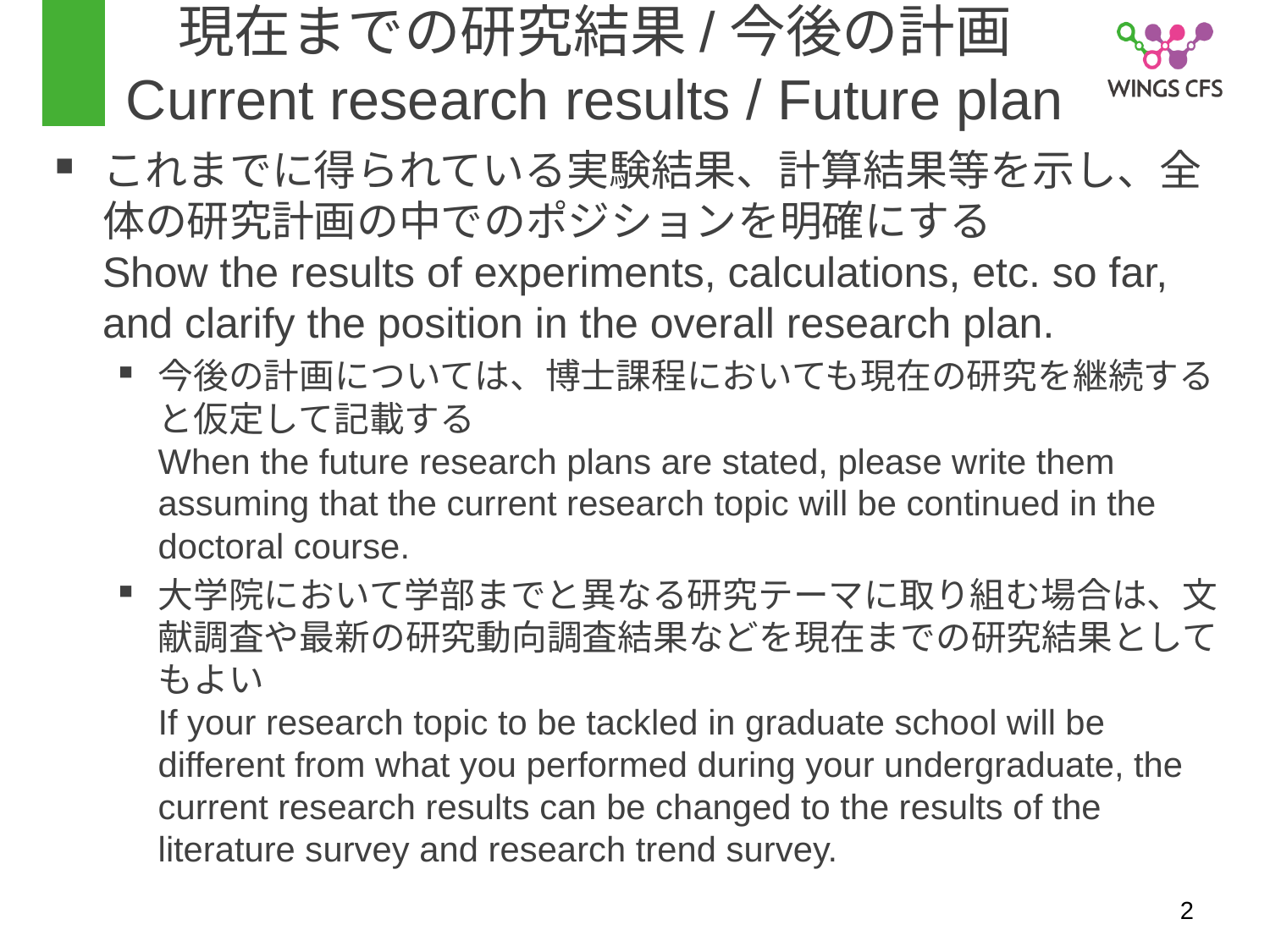

# 現在までの研究結果/今後の計画 Current research results / Future plan
これまでに得られている実験結果、計算結果等を示し、全体の研究計画の中でのポジションを明確にする
Show the results of experiments, calculations, etc. so far, and clarify the position in the overall research plan.
今後の計画については、博士課程においても現在の研究を継続すると仮定して記載する
When the future research plans are stated, please write them assuming that the current research topic will be continued in the doctoral course.
大学院において学部までと異なる研究テーマに取り組む場合は、文献調査や最新の研究動向調査結果などを現在までの研究結果としてもよい
If your research topic to be tackled in graduate school will be  different from what you performed during your undergraduate, the current research results can be changed to the results of the literature survey and research trend survey.
2